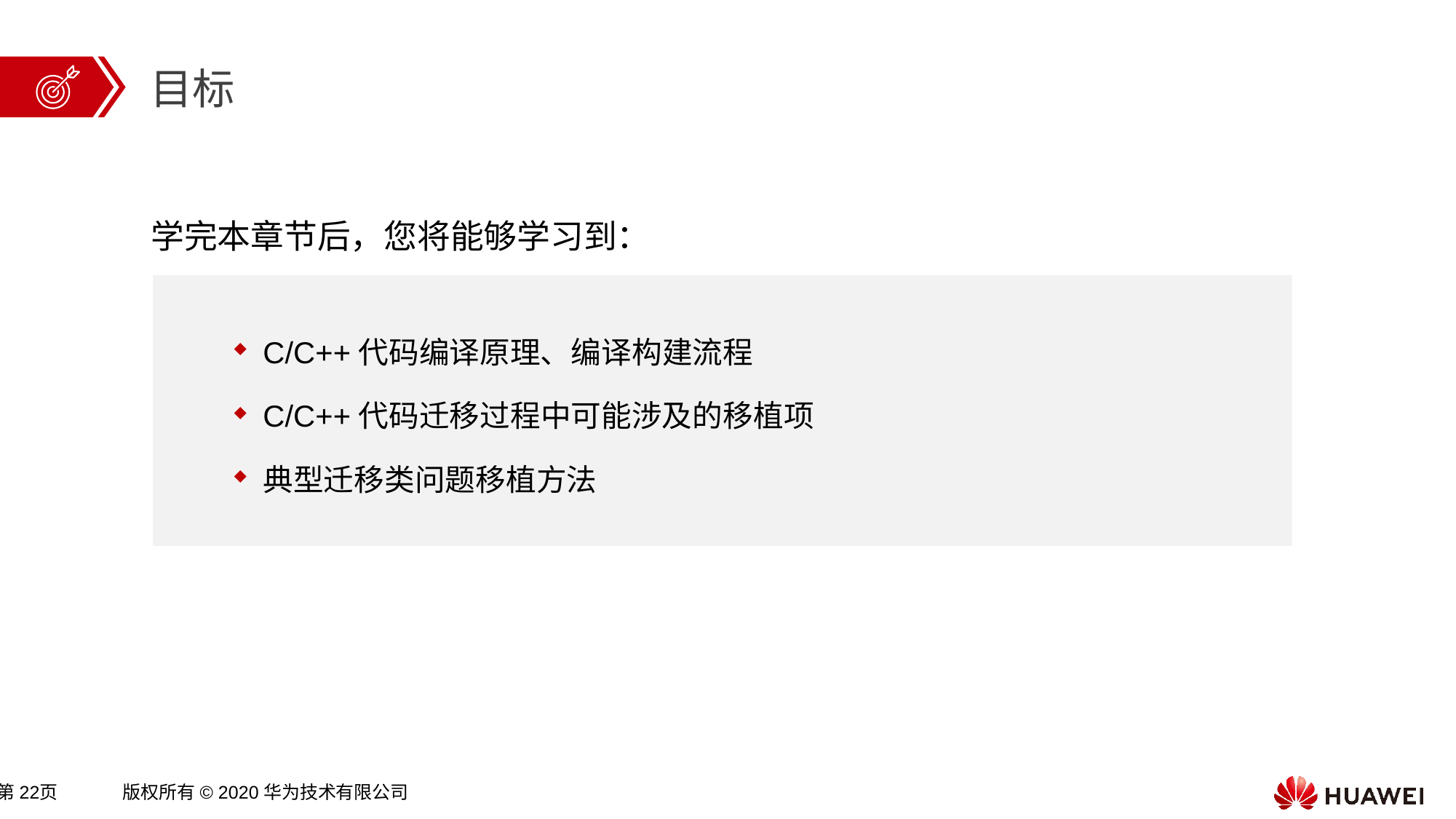

目标

学完本章节后，您将能够学习到：

C/C++代码编译原理、编译构建流程
C/C++代码迁移过程中可能涉及的移植项
典型迁移类问题移植方法